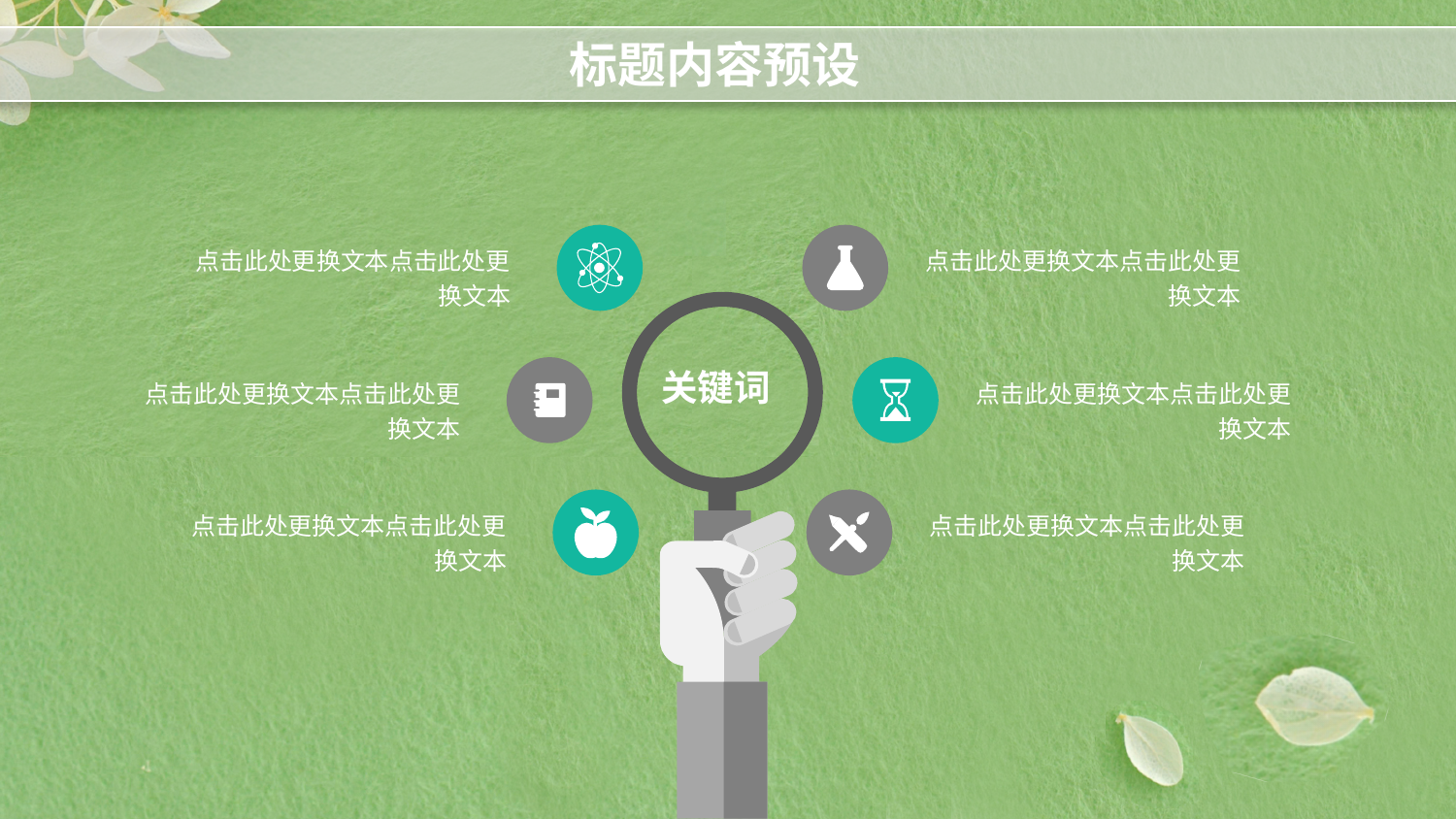

标题内容预设

点击此处更换文本点击此处更换文本
点击此处更换文本点击此处更换文本
关键词
点击此处更换文本点击此处更换文本
点击此处更换文本点击此处更换文本
点击此处更换文本点击此处更换文本
点击此处更换文本点击此处更换文本